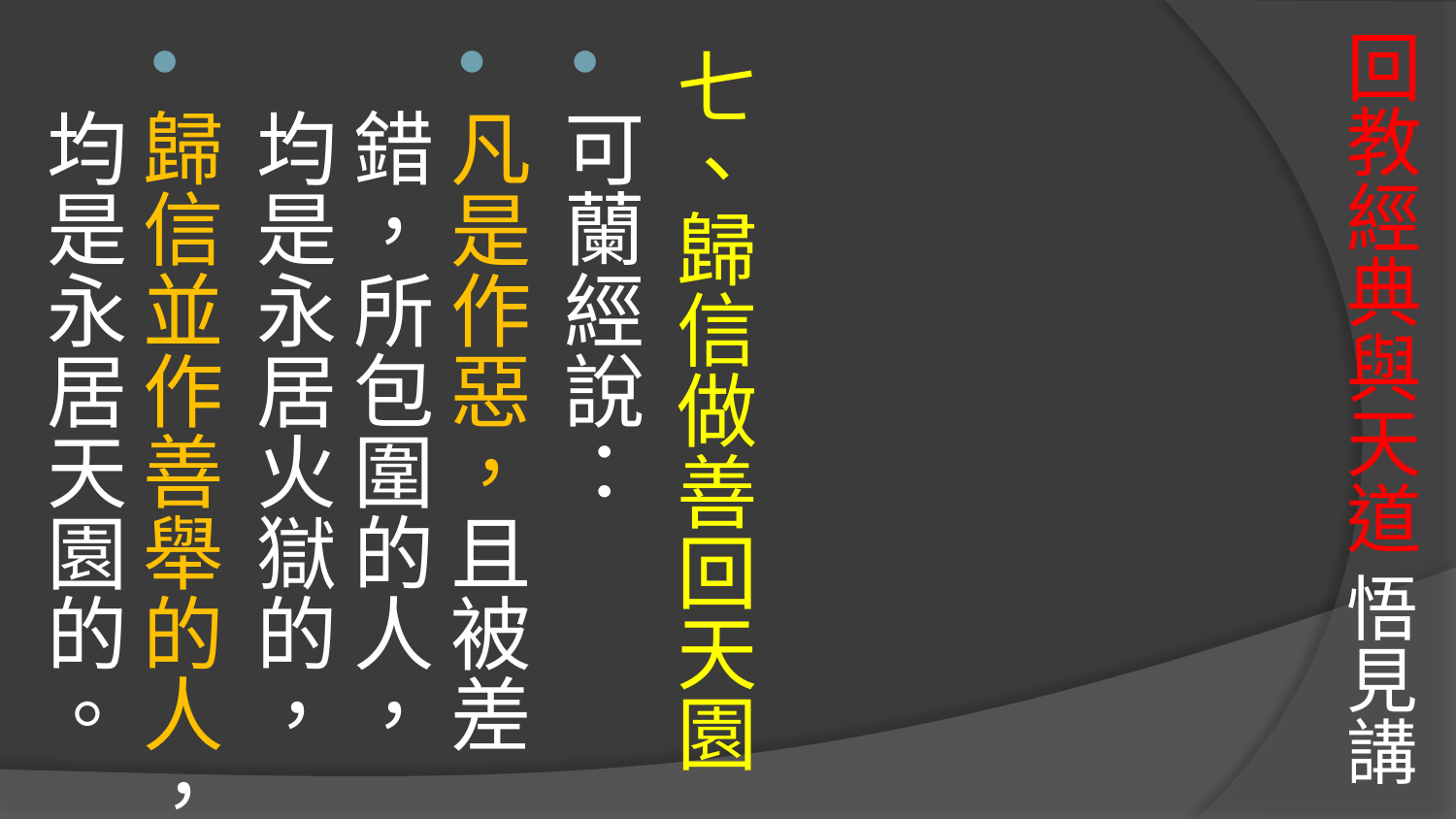

# 回教經典與天道 悟見講
七、歸信做善回天園
可蘭經說：
凡是作惡，且被差錯，所包圍的人，均是永居火獄的，
歸信並作善舉的人，均是永居天園的。